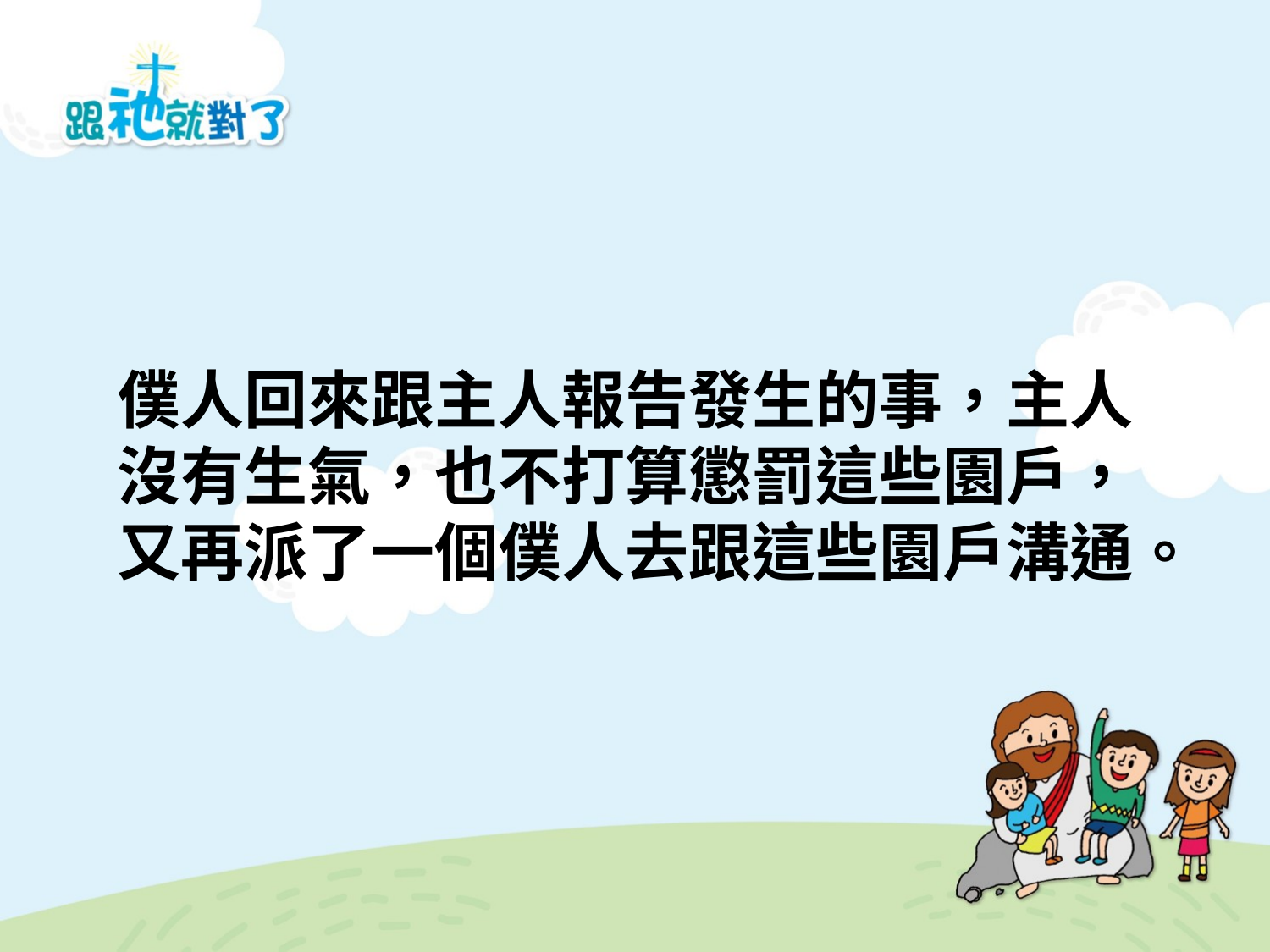

僕人回來跟主人報告發生的事，主人沒有生氣，也不打算懲罰這些園戶，又再派了一個僕人去跟這些園戶溝通。